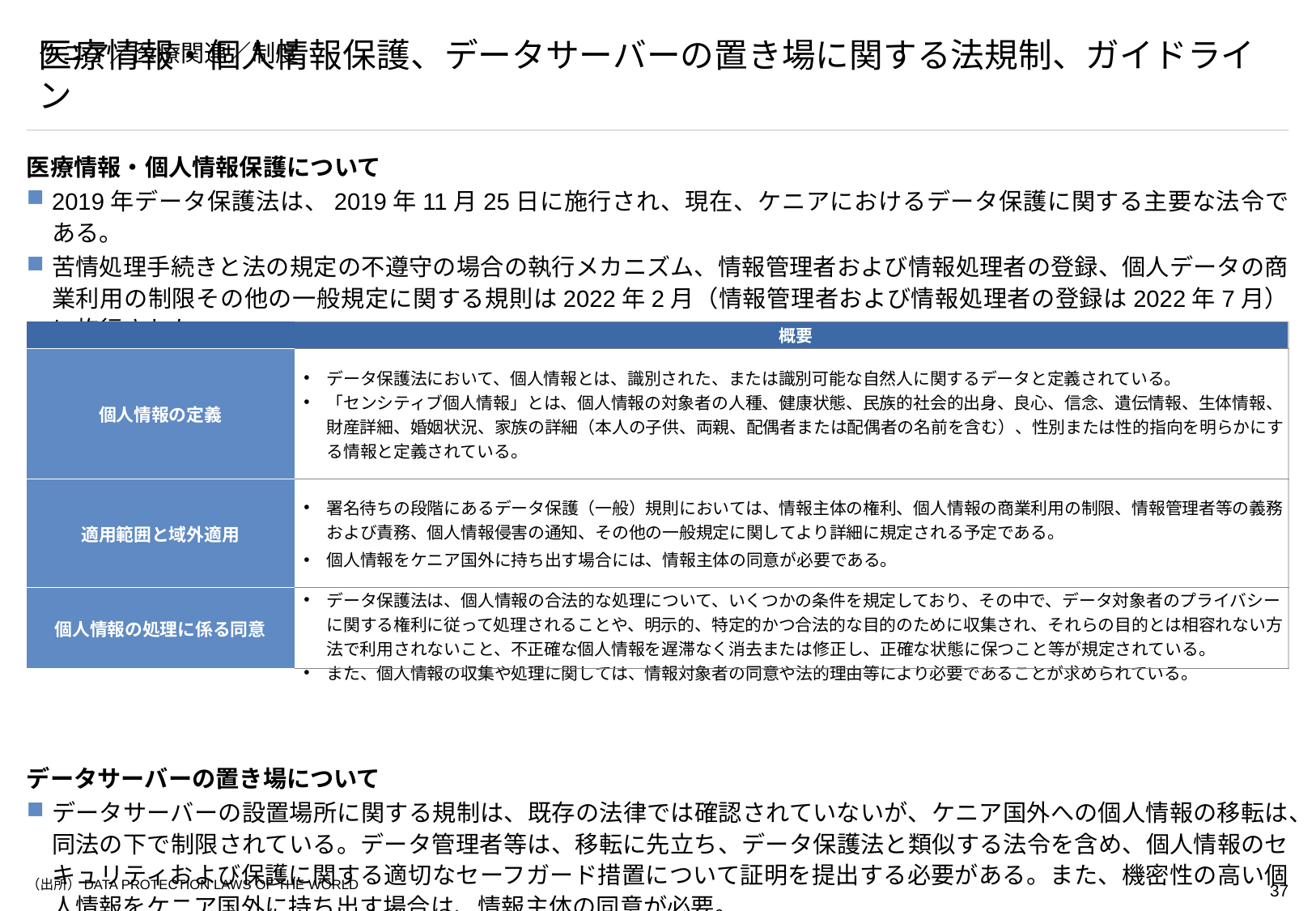

# ケニア／医療関連／制度
医療情報・個人情報保護、データサーバーの置き場に関する法規制、ガイドライン
医療情報・個人情報保護について
2019年データ保護法は、2019年11月25日に施行され、現在、ケニアにおけるデータ保護に関する主要な法令である。
苦情処理手続きと法の規定の不遵守の場合の執行メカニズム、情報管理者および情報処理者の登録、個人データの商業利用の制限その他の一般規定に関する規則は2022年2月（情報管理者および情報処理者の登録は2022年7月）に施行された。

データサーバーの置き場について
データサーバーの設置場所に関する規制は、既存の法律では確認されていないが、ケニア国外への個人情報の移転は、同法の下で制限されている。データ管理者等は、移転に先立ち、データ保護法と類似する法令を含め、個人情報のセキュリティおよび保護に関する適切なセーフガード措置について証明を提出する必要がある。また、機密性の高い個人情報をケニア国外に持ち出す場合は、情報主体の同意が必要。
|  | 概要 |
| --- | --- |
| 個人情報の定義 | データ保護法において、個人情報とは、識別された、または識別可能な自然人に関するデータと定義されている。 「センシティブ個人情報」とは、個人情報の対象者の人種、健康状態、民族的社会的出身、良心、信念、遺伝情報、生体情報、財産詳細、婚姻状況、家族の詳細（本人の子供、両親、配偶者または配偶者の名前を含む）、性別または性的指向を明らかにする情報と定義されている。 |
| 適用範囲と域外適用 | 署名待ちの段階にあるデータ保護（一般）規則においては、情報主体の権利、個人情報の商業利用の制限、情報管理者等の義務および責務、個人情報侵害の通知、その他の一般規定に関してより詳細に規定される予定である。 個人情報をケニア国外に持ち出す場合には、情報主体の同意が必要である。 |
| 個人情報の処理に係る同意 | データ保護法は、個人情報の合法的な処理について、いくつかの条件を規定しており、その中で、データ対象者のプライバシーに関する権利に従って処理されることや、明示的、特定的かつ合法的な目的のために収集され、それらの目的とは相容れない方法で利用されないこと、不正確な個人情報を遅滞なく消去または修正し、正確な状態に保つこと等が規定されている。 また、個人情報の収集や処理に関しては、情報対象者の同意や法的理由等により必要であることが求められている。 |
（出所）DATA PROTECTION LAWS OF THE WORLD